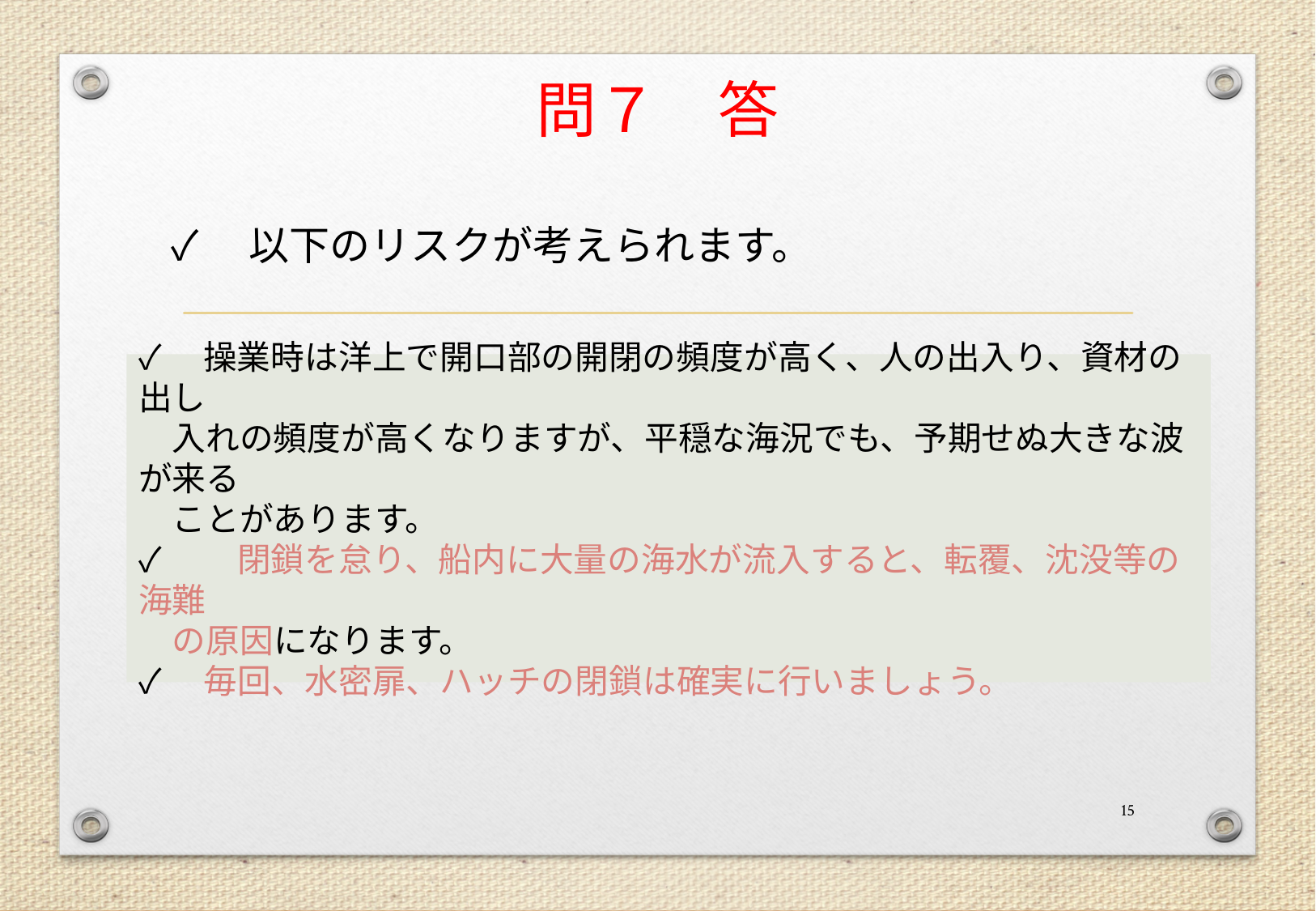

問７　答
✓　以下のリスクが考えられます。
✓　操業時は洋上で開口部の開閉の頻度が高く、人の出入り、資材の出し
　入れの頻度が高くなりますが、平穏な海況でも、予期せぬ大きな波が来る
　ことがあります。
✓　　閉鎖を怠り、船内に大量の海水が流入すると、転覆、沈没等の海難
　の原因になります。
✓　毎回、水密扉、ハッチの閉鎖は確実に行いましょう。
15